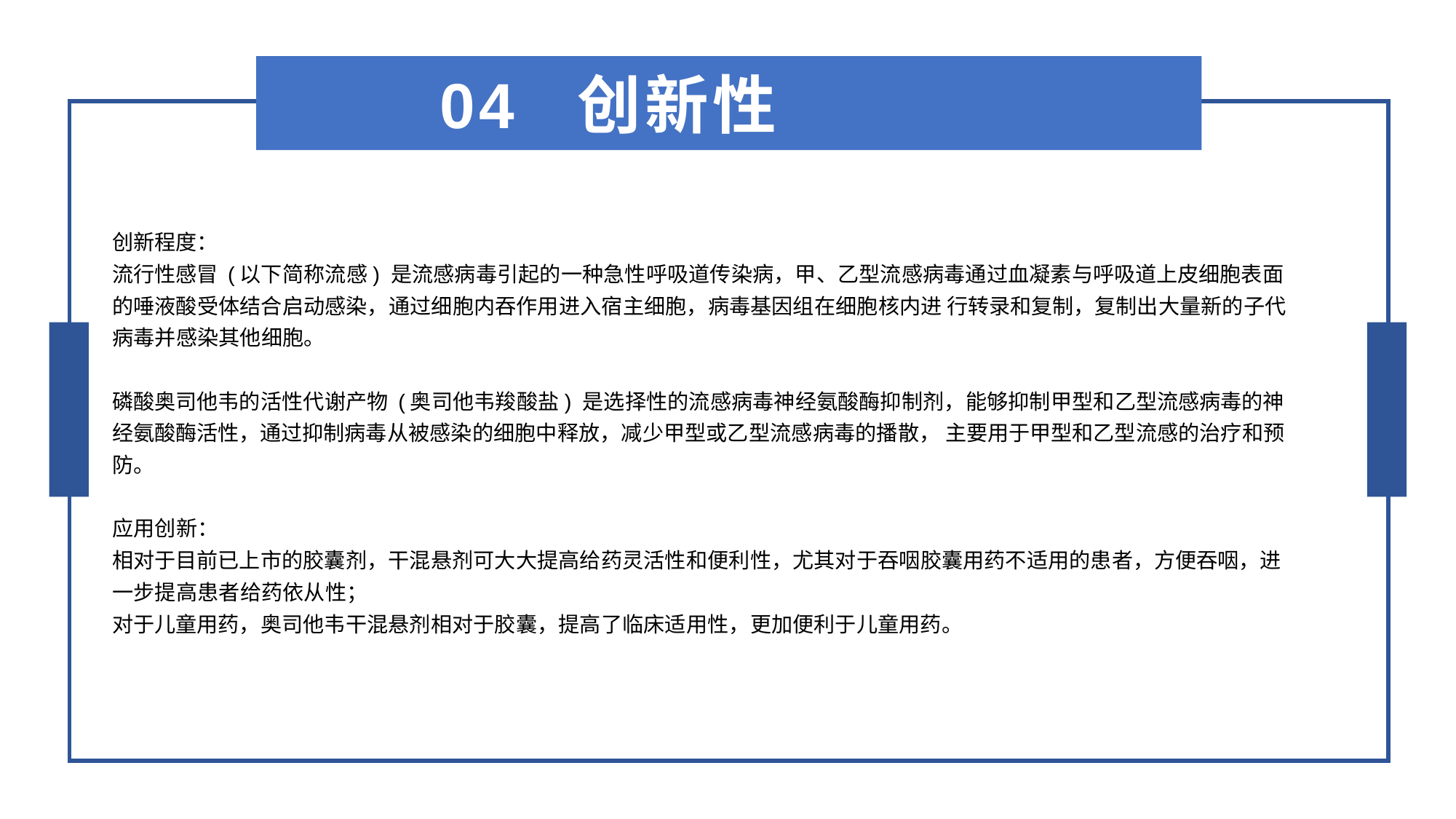

04  创新性

创新程度：
流行性感冒 (以下简称流感) 是流感病毒引起的一种急性呼吸道传染病，甲、乙型流感病毒通过血凝素与呼吸道上皮细胞表面的唾液酸受体结合启动感染，通过细胞内吞作用进入宿主细胞，病毒基因组在细胞核内进 行转录和复制，复制出大量新的子代病毒并感染其他细胞。

磷酸奥司他韦的活性代谢产物 (奥司他韦羧酸盐) 是选择性的流感病毒神经氨酸酶抑制剂，能够抑制甲型和乙型流感病毒的神经氨酸酶活性，通过抑制病毒从被感染的细胞中释放，减少甲型或乙型流感病毒的播散， 主要用于甲型和乙型流感的治疗和预防。

应用创新：
相对于目前已上市的胶囊剂，干混悬剂可大大提高给药灵活性和便利性，尤其对于吞咽胶囊用药不适用的患者，方便吞咽，进一步提高患者给药依从性；
对于儿童用药，奥司他韦干混悬剂相对于胶囊，提高了临床适用性，更加便利于儿童用药。